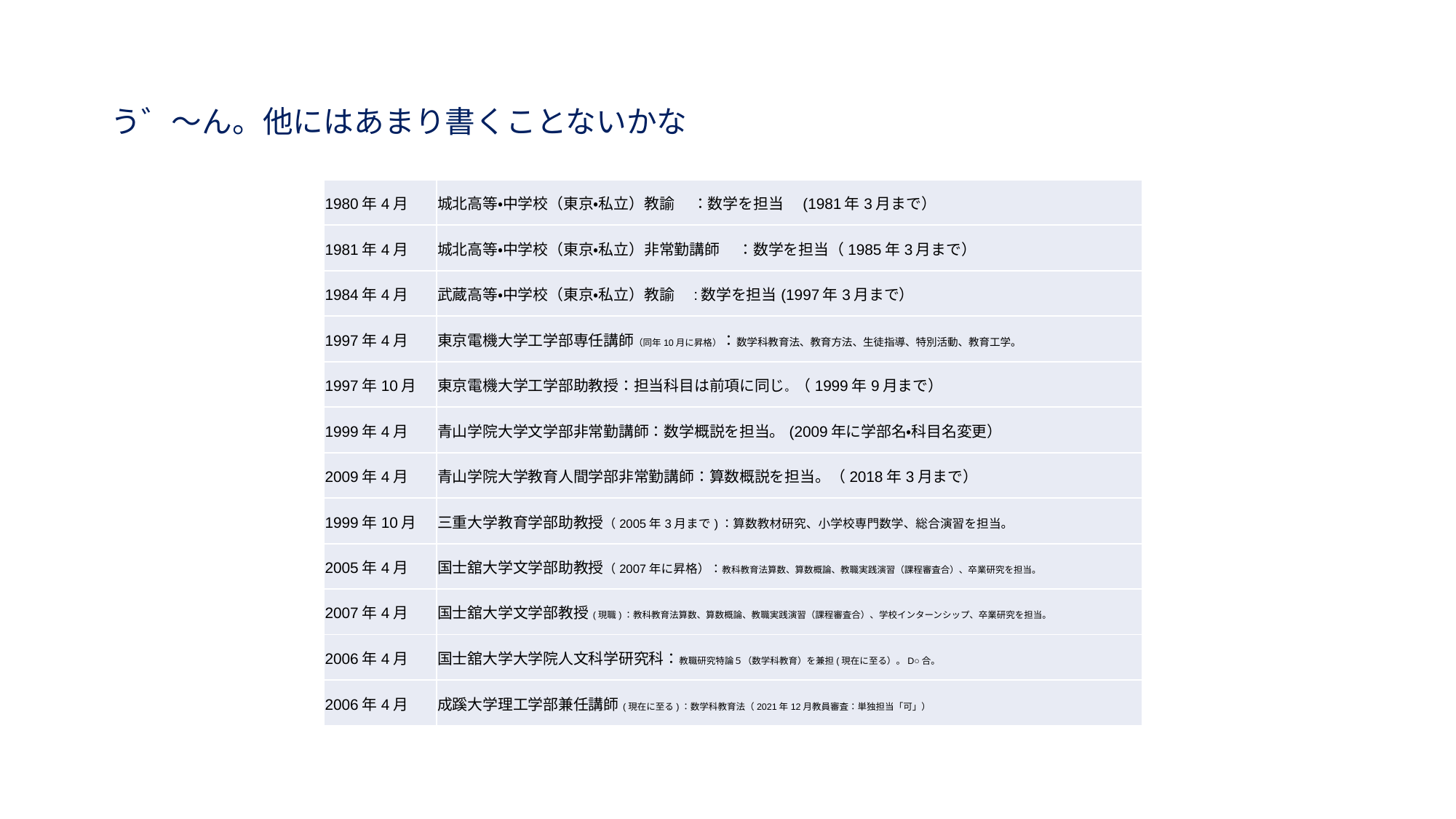

# う゛～ん。他にはあまり書くことないかな
| 1980年4月 | 城北高等・中学校（東京・私立）教諭 　：数学を担当　(1981年3月まで） |
| --- | --- |
| 1981年4月 | 城北高等・中学校（東京・私立）非常勤講師 　：数学を担当（1985年3月まで） |
| 1984年4月 | 武蔵高等・中学校（東京・私立）教諭　:数学を担当(1997年3月まで） |
| 1997年4月 | 東京電機大学工学部専任講師（同年10月に昇格）：数学科教育法、教育方法、生徒指導、特別活動、教育工学。 |
| 1997年10月 | 東京電機大学工学部助教授：担当科目は前項に同じ。（1999年9月まで） |
| 1999年4月 | 青山学院大学文学部非常勤講師：数学概説を担当。(2009年に学部名・科目名変更） |
| 2009年4月 | 青山学院大学教育人間学部非常勤講師：算数概説を担当。（2018年3月まで） |
| 1999年10月 | 三重大学教育学部助教授（2005年3月まで)：算数教材研究、小学校専門数学、総合演習を担当。 |
| 2005年4月 | 国士舘大学文学部助教授（2007年に昇格）：教科教育法算数、算数概論、教職実践演習（課程審査合）、卒業研究を担当。 |
| 2007年4月 | 国士舘大学文学部教授(現職)：教科教育法算数、算数概論、教職実践演習（課程審査合）、学校インターンシップ、卒業研究を担当。 |
| 2006年4月 | 国士舘大学大学院人文科学研究科：教職研究特論５（数学科教育）を兼担(現在に至る）。D○合。 |
| 2006年4月 | 成蹊大学理工学部兼任講師(現在に至る)：数学科教育法（2021年12月教員審査：単独担当「可」） |